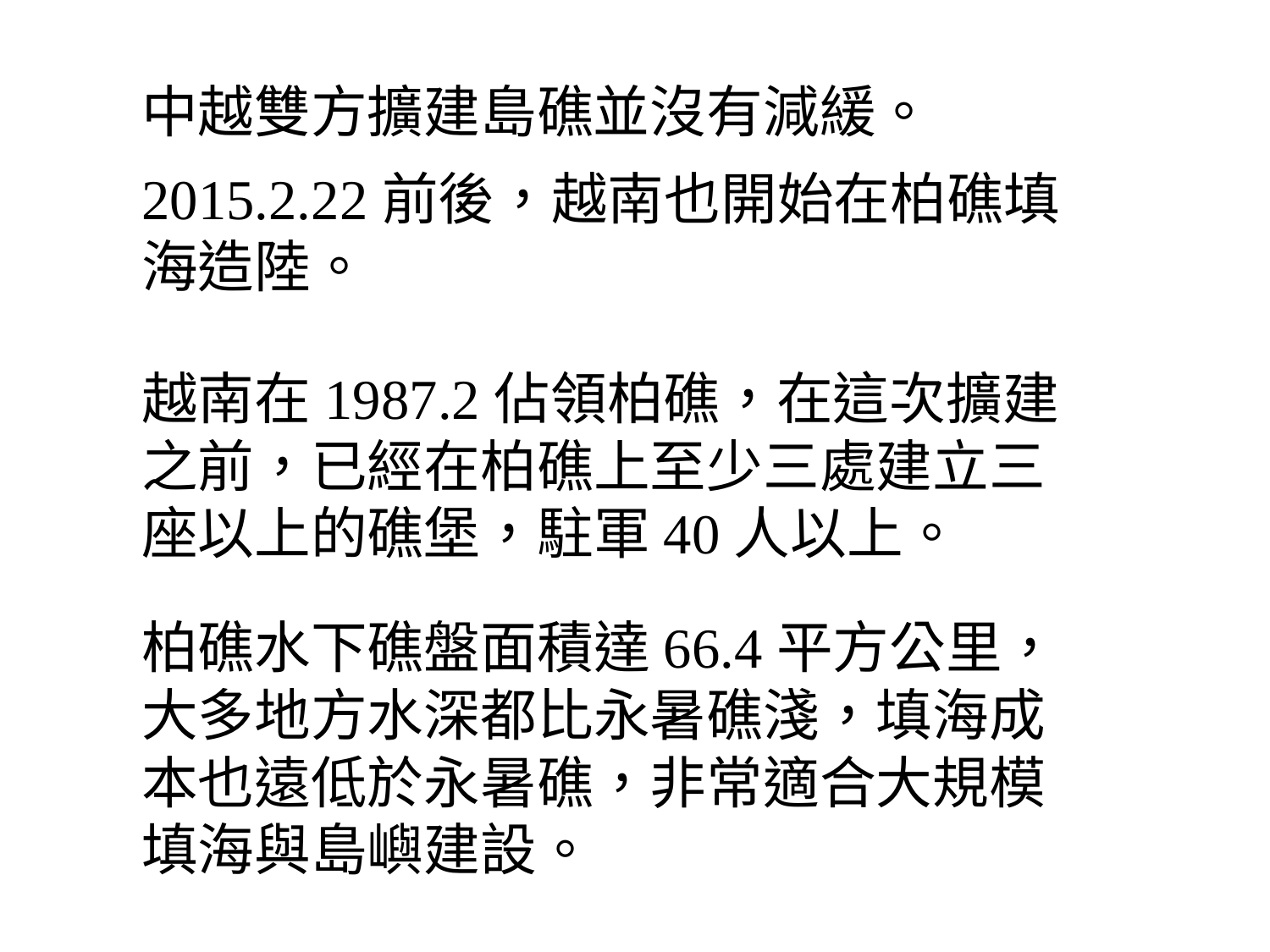

中越雙方擴建島礁並沒有減緩。
2015.2.22前後，越南也開始在柏礁填海造陸。
越南在1987.2佔領柏礁，在這次擴建之前，已經在柏礁上至少三處建立三座以上的礁堡，駐軍40人以上。
柏礁水下礁盤面積達66.4平方公里，大多地方水深都比永暑礁淺，填海成本也遠低於永暑礁，非常適合大規模填海與島嶼建設。